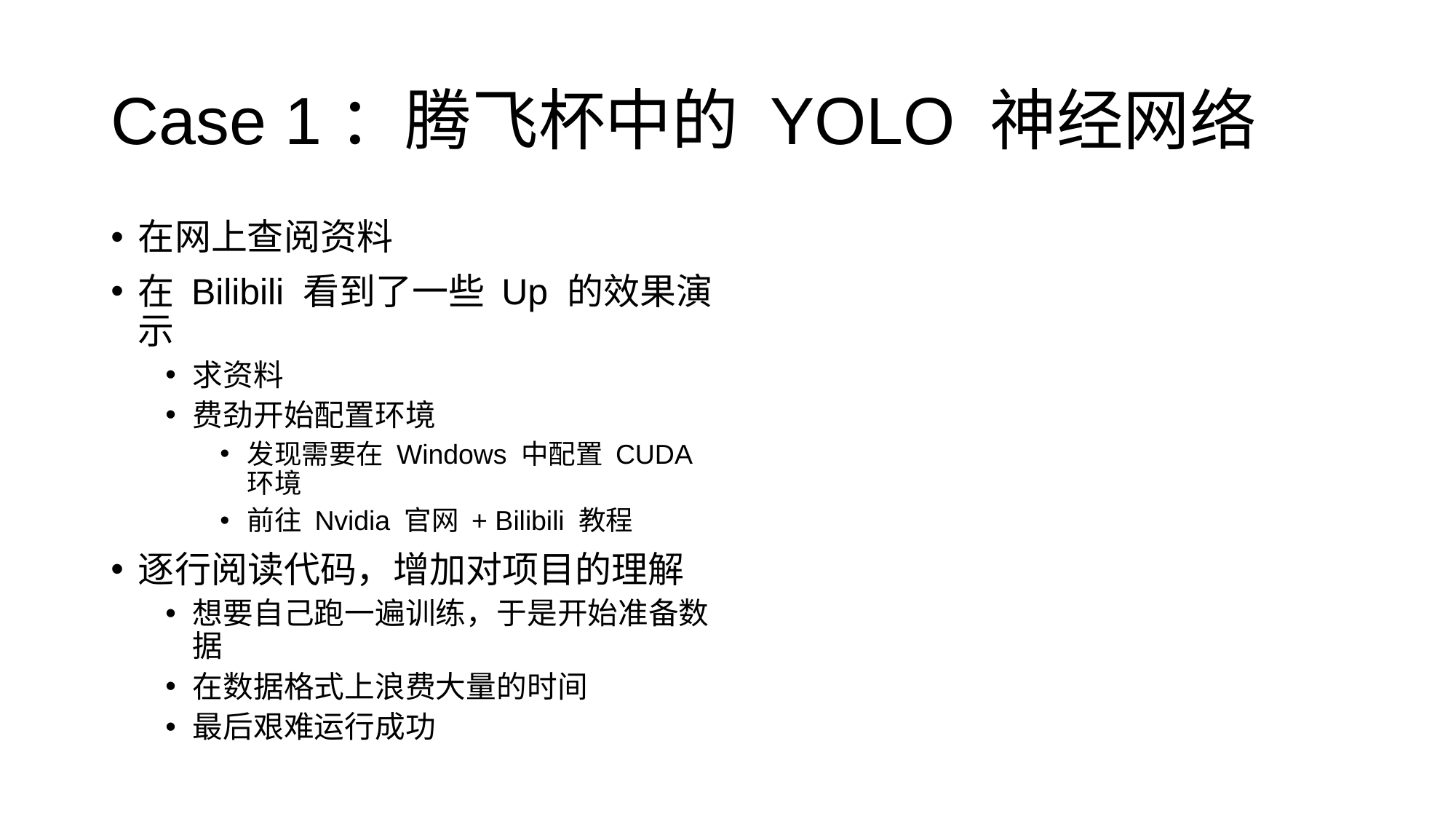

# Case 1：腾飞杯中的 YOLO 神经网络
在网上查阅资料
在 Bilibili 看到了一些 Up 的效果演示
求资料
费劲开始配置环境
发现需要在 Windows 中配置 CUDA 环境
前往 Nvidia 官网 + Bilibili 教程
逐行阅读代码，增加对项目的理解
想要自己跑一遍训练，于是开始准备数据
在数据格式上浪费大量的时间
最后艰难运行成功